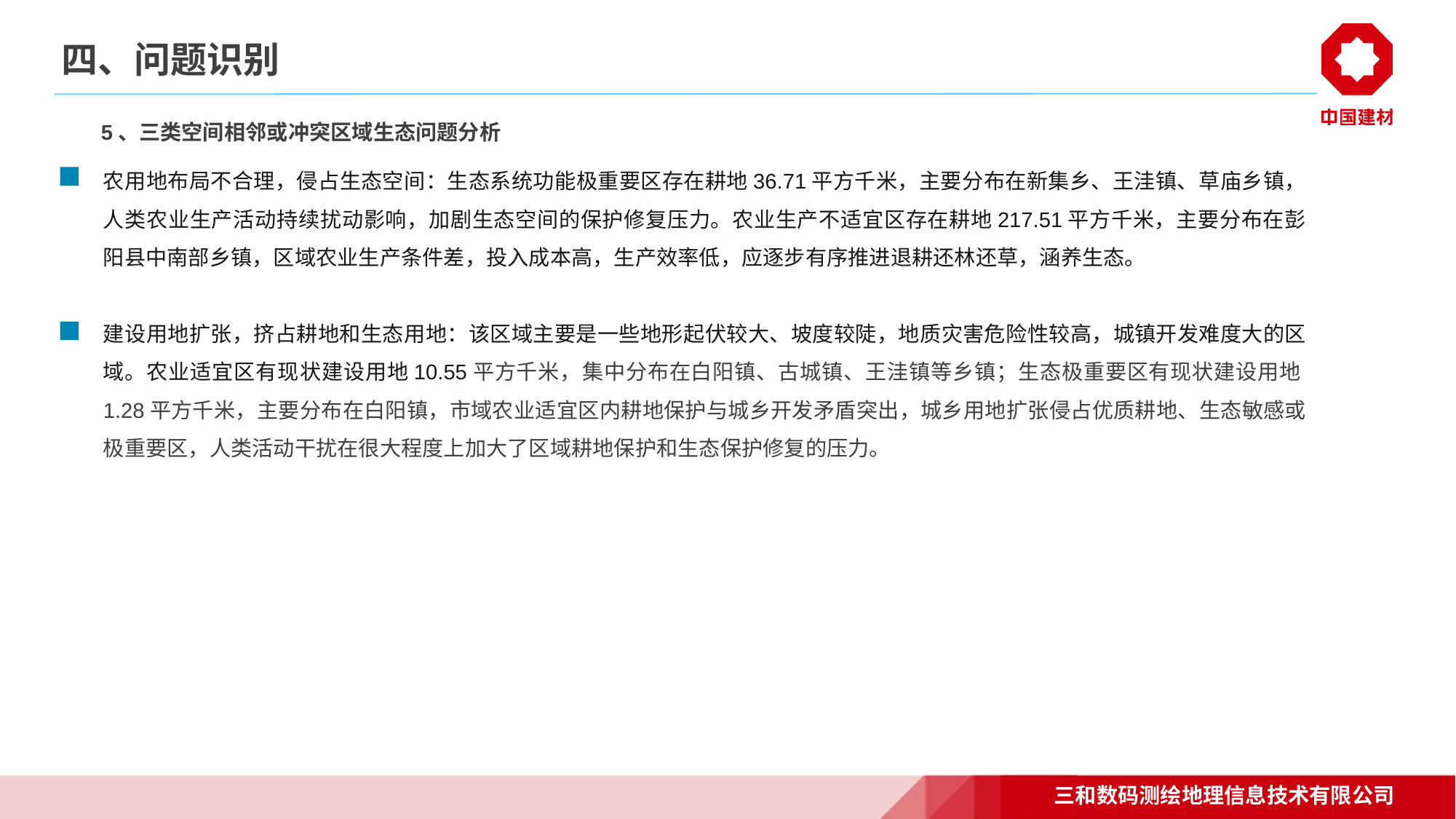

# 四、问题识别

     5、三类空间相邻或冲突区域生态问题分析
农用地布局不合理，侵占生态空间：生态系统功能极重要区存在耕地36.71平方千米，主要分布在新集乡、王洼镇、草庙乡镇，人类农业生产活动持续扰动影响，加剧生态空间的保护修复压力。农业生产不适宜区存在耕地217.51平方千米，主要分布在彭阳县中南部乡镇，区域农业生产条件差，投入成本高，生产效率低，应逐步有序推进退耕还林还草，涵养生态。

建设用地扩张，挤占耕地和生态用地：该区域主要是一些地形起伏较大、坡度较陡，地质灾害危险性较高，城镇开发难度大的区域。农业适宜区有现状建设用地10.55平方千米，集中分布在白阳镇、古城镇、王洼镇等乡镇；生态极重要区有现状建设用地1.28平方千米，主要分布在白阳镇，市域农业适宜区内耕地保护与城乡开发矛盾突出，城乡用地扩张侵占优质耕地、生态敏感或极重要区，人类活动干扰在很大程度上加大了区域耕地保护和生态保护修复的压力。